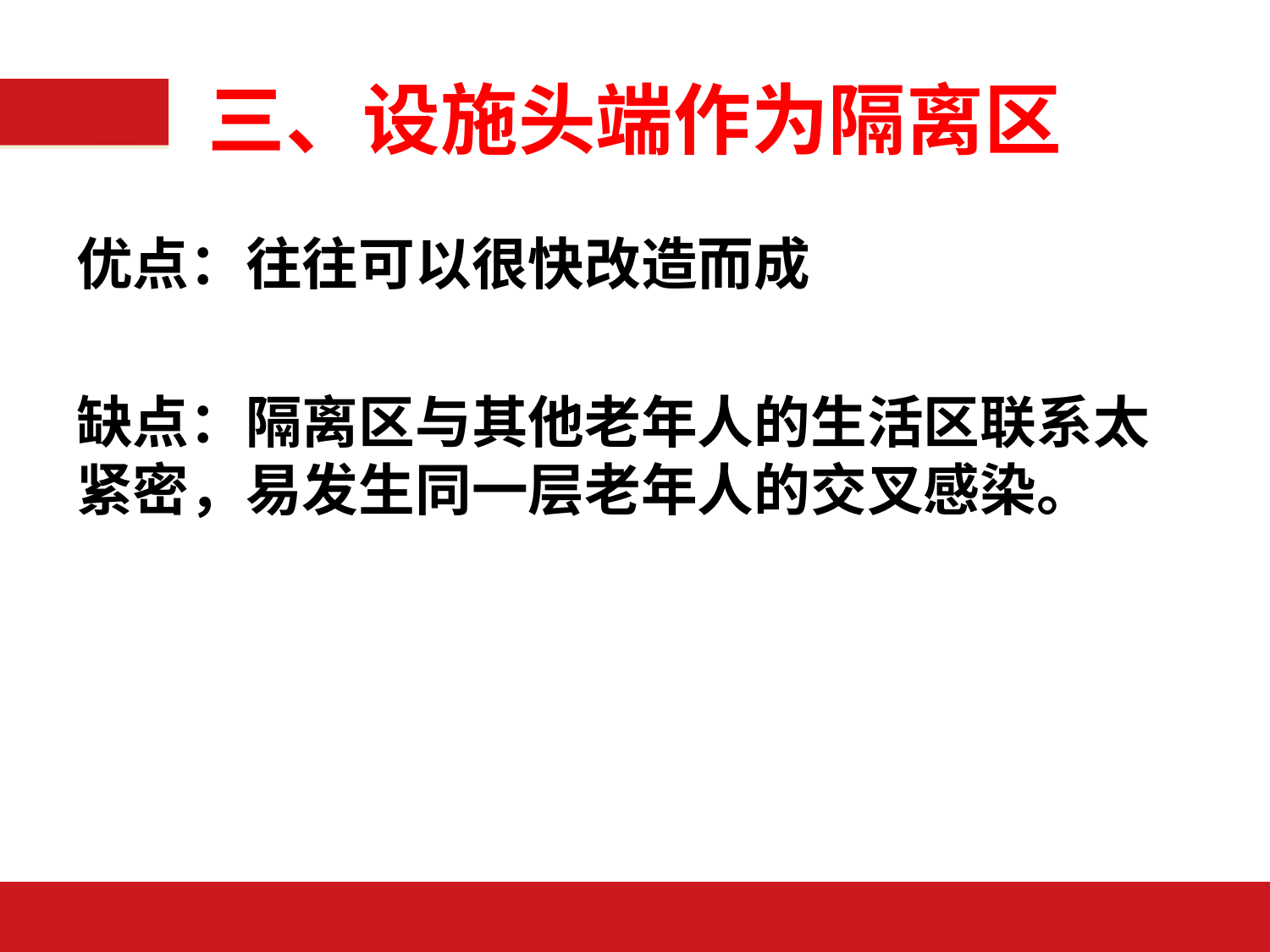

# 三、设施头端作为隔离区
优点：往往可以很快改造而成

缺点：隔离区与其他老年人的生活区联系太紧密，易发生同一层老年人的交叉感染。